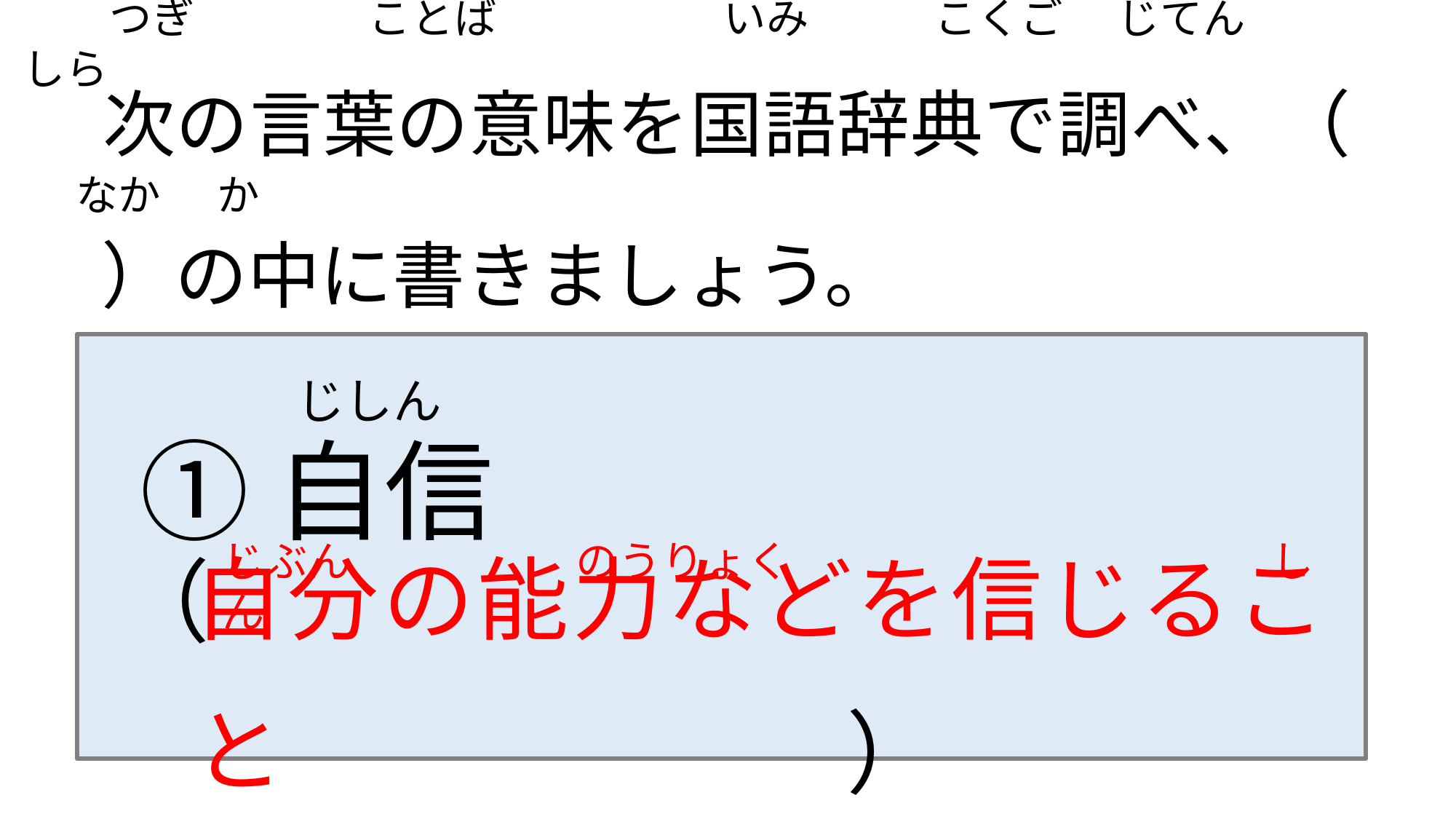

つぎ　　　　ことば　　　　　 いみ　        こくご　 じてん　　　　しら
　次の言葉の意味を国語辞典で調べ、（　　）の中に書きましょう。
         なか      か

じしん
①自信
じぶん　　　　　 のうりょく　　　　　　　　　　　 しん
自分の能力などを信じること
（　　　　　　　　　　　　　　　　　　　　　　）